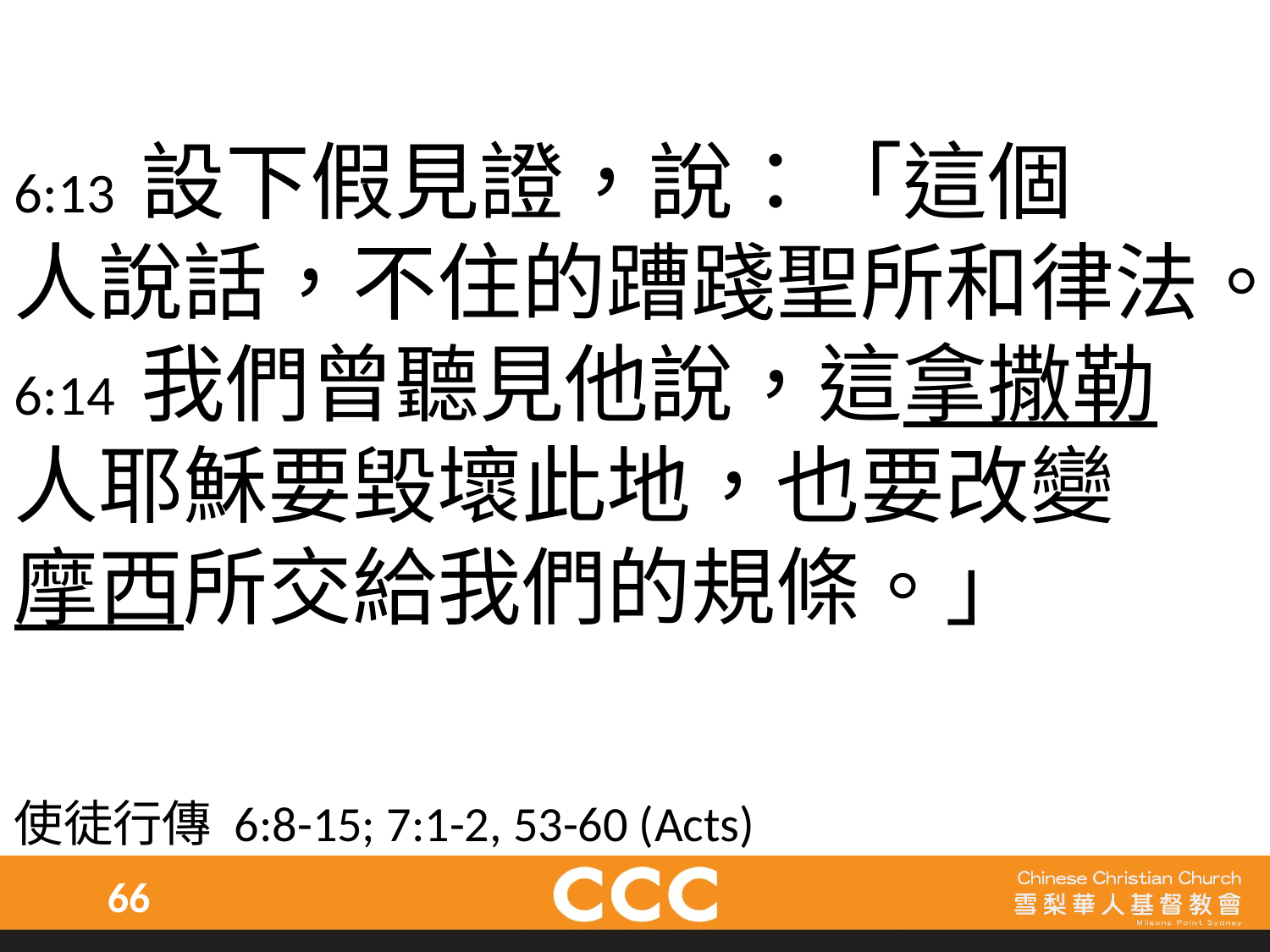

6:13 設下假見證，說：「這個
人說話，不住的蹧踐聖所和律法。
6:14 我們曾聽見他說，這拿撒勒
人耶穌要毀壞此地，也要改變
摩西所交給我們的規條。」
使徒行傳 6:8-15; 7:1-2, 53-60 (Acts)
66